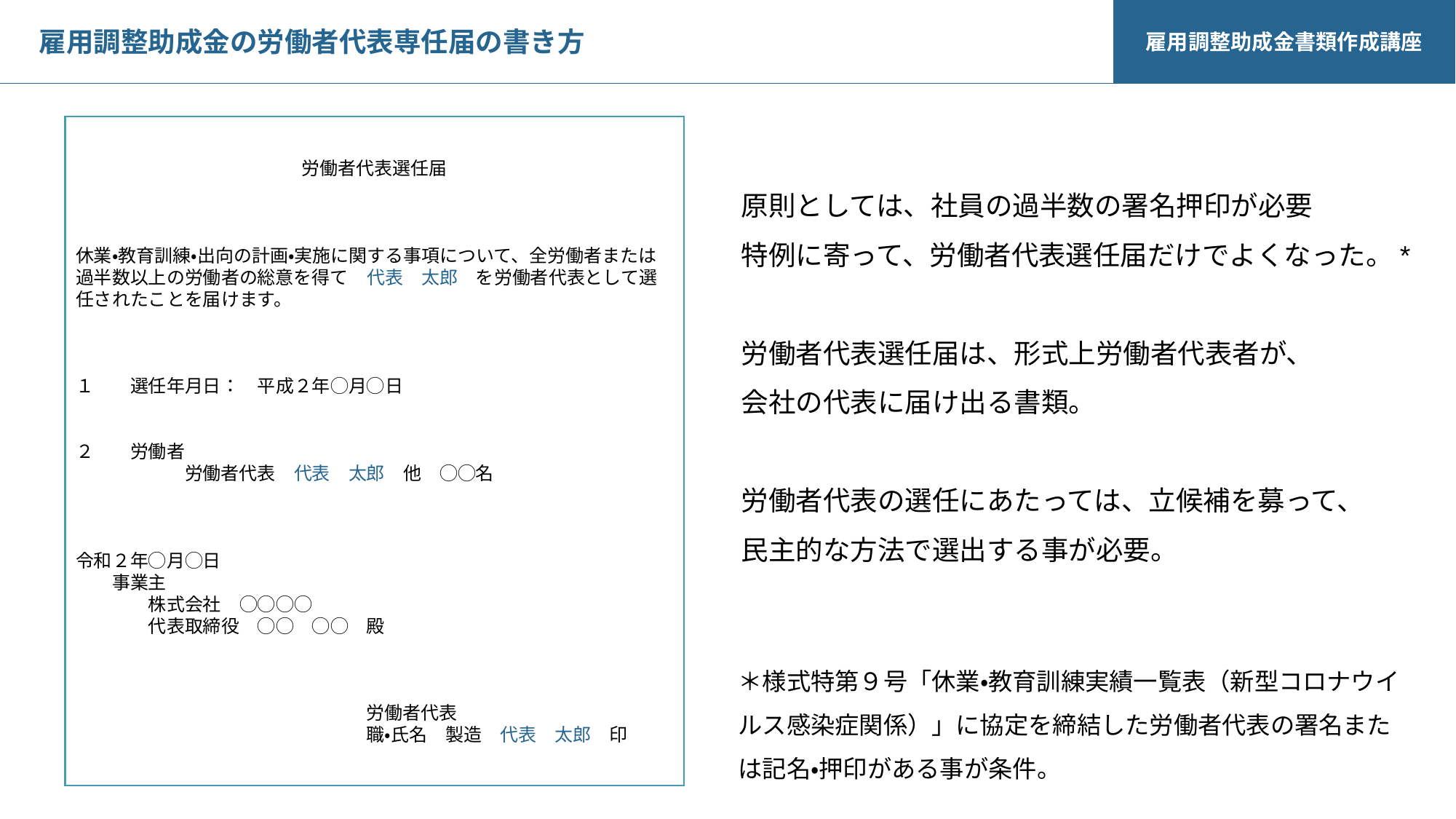

雇用調整助成金書類作成講座
雇用調整助成金の労働者代表専任届の書き方
労働者代表選任届

休業・教育訓練・出向の計画・実施に関する事項について、全労働者または過半数以上の労働者の総意を得て　代表　太郎　を労働者代表として選任されたことを届けます。

１　　選任年月日：　平成２年◯月◯日

２　　労働者
　　　　　　労働者代表　代表　太郎　他　◯◯名

令和２年◯月◯日
　　事業主
　　　　株式会社　◯◯◯◯
　　　　代表取締役　◯◯　◯◯　殿

　　　　　　　　　　　　　　　　労働者代表
　　　　　　　　　　　　　　　　職・氏名　製造　代表　太郎　印
原則としては、社員の過半数の署名押印が必要
特例に寄って、労働者代表選任届だけでよくなった。*

労働者代表選任届は、形式上労働者代表者が、
会社の代表に届け出る書類。

労働者代表の選任にあたっては、立候補を募って、
民主的な方法で選出する事が必要。

＊様式特第９号「休業・教育訓練実績一覧表（新型コロナウイルス感染症関係）」に協定を締結した労働者代表の署名または記名・押印がある事が条件。